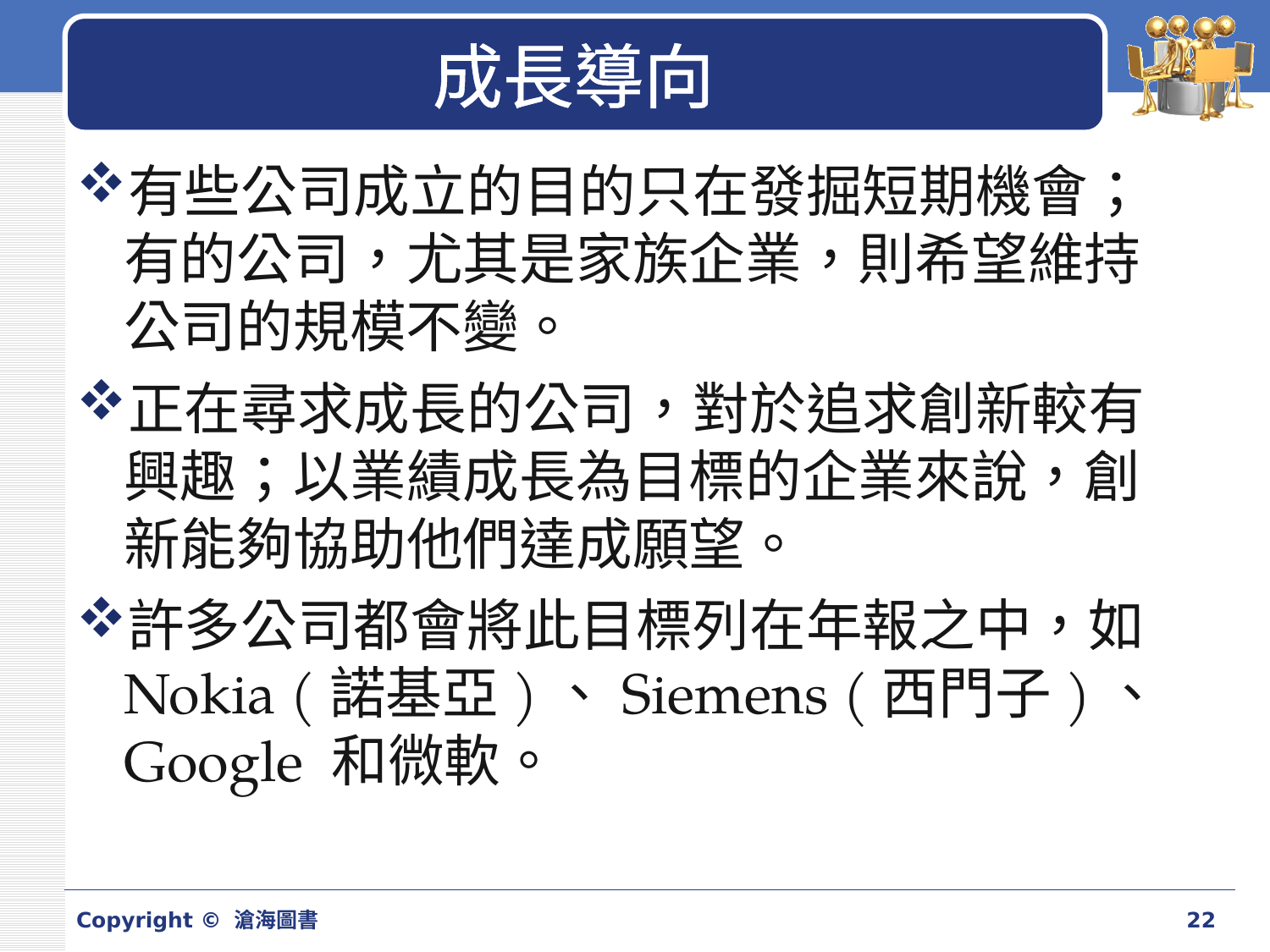

# 成長導向
有些公司成立的目的只在發掘短期機會；有的公司，尤其是家族企業，則希望維持公司的規模不變。
正在尋求成長的公司，對於追求創新較有興趣；以業績成長為目標的企業來說，創新能夠協助他們達成願望。
許多公司都會將此目標列在年報之中，如Nokia (諾基亞)、Siemens (西門子)、Google 和微軟。
Copyright © 滄海圖書
22